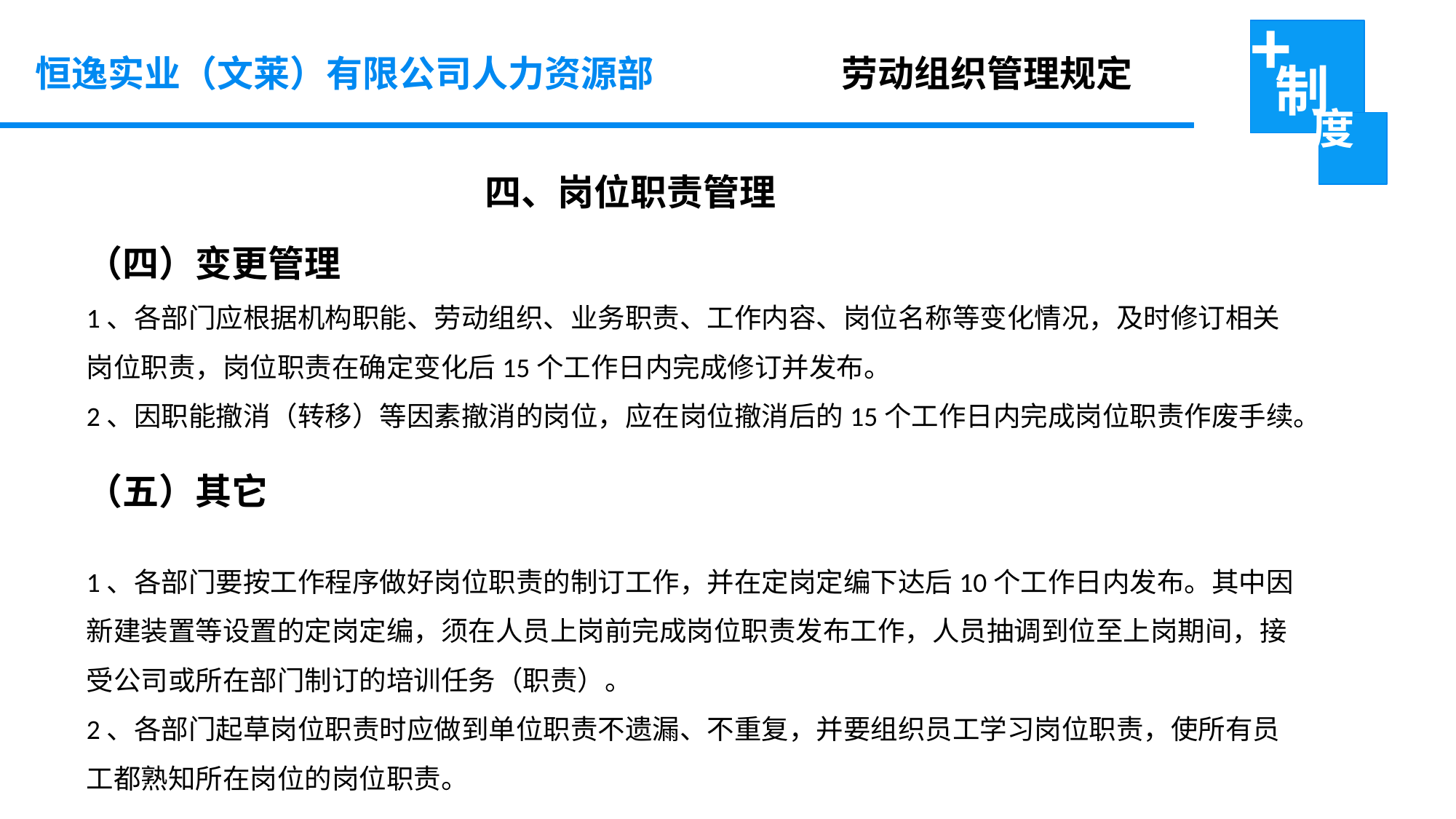

劳动组织管理规定
恒逸实业（文莱）有限公司人力资源部
四、岗位职责管理

（四）变更管理
1、各部门应根据机构职能、劳动组织、业务职责、工作内容、岗位名称等变化情况，及时修订相关岗位职责，岗位职责在确定变化后15个工作日内完成修订并发布。
2、因职能撤消（转移）等因素撤消的岗位，应在岗位撤消后的15个工作日内完成岗位职责作废手续。

（五）其它

1、各部门要按工作程序做好岗位职责的制订工作，并在定岗定编下达后10个工作日内发布。其中因新建装置等设置的定岗定编，须在人员上岗前完成岗位职责发布工作，人员抽调到位至上岗期间，接受公司或所在部门制订的培训任务（职责）。
2、各部门起草岗位职责时应做到单位职责不遗漏、不重复，并要组织员工学习岗位职责，使所有员工都熟知所在岗位的岗位职责。